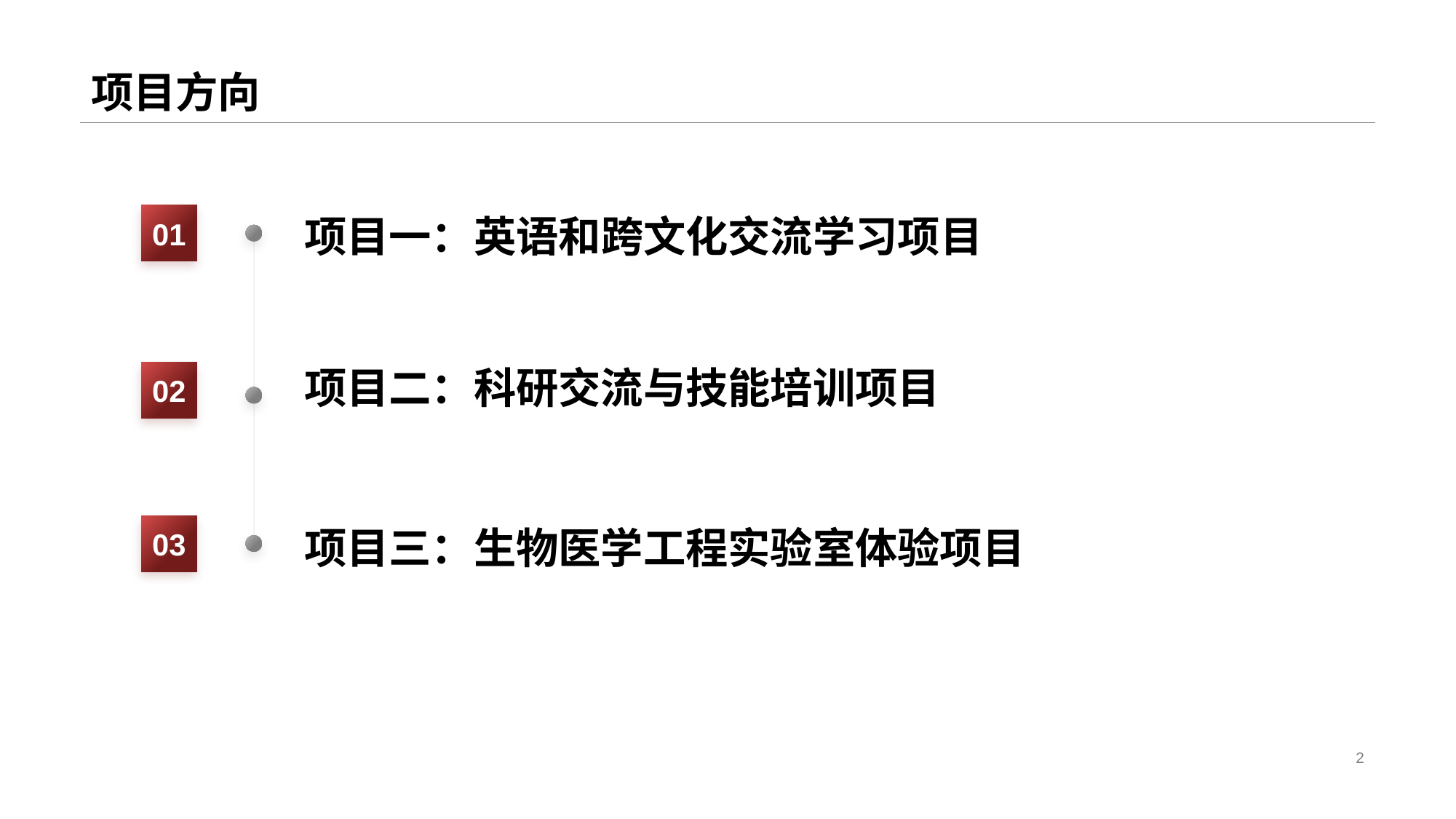

# 项目方向
01
项目一：英语和跨文化交流学习项目

02
项目二：科研交流与技能培训项目

03
项目三：生物医学工程实验室体验项目

2